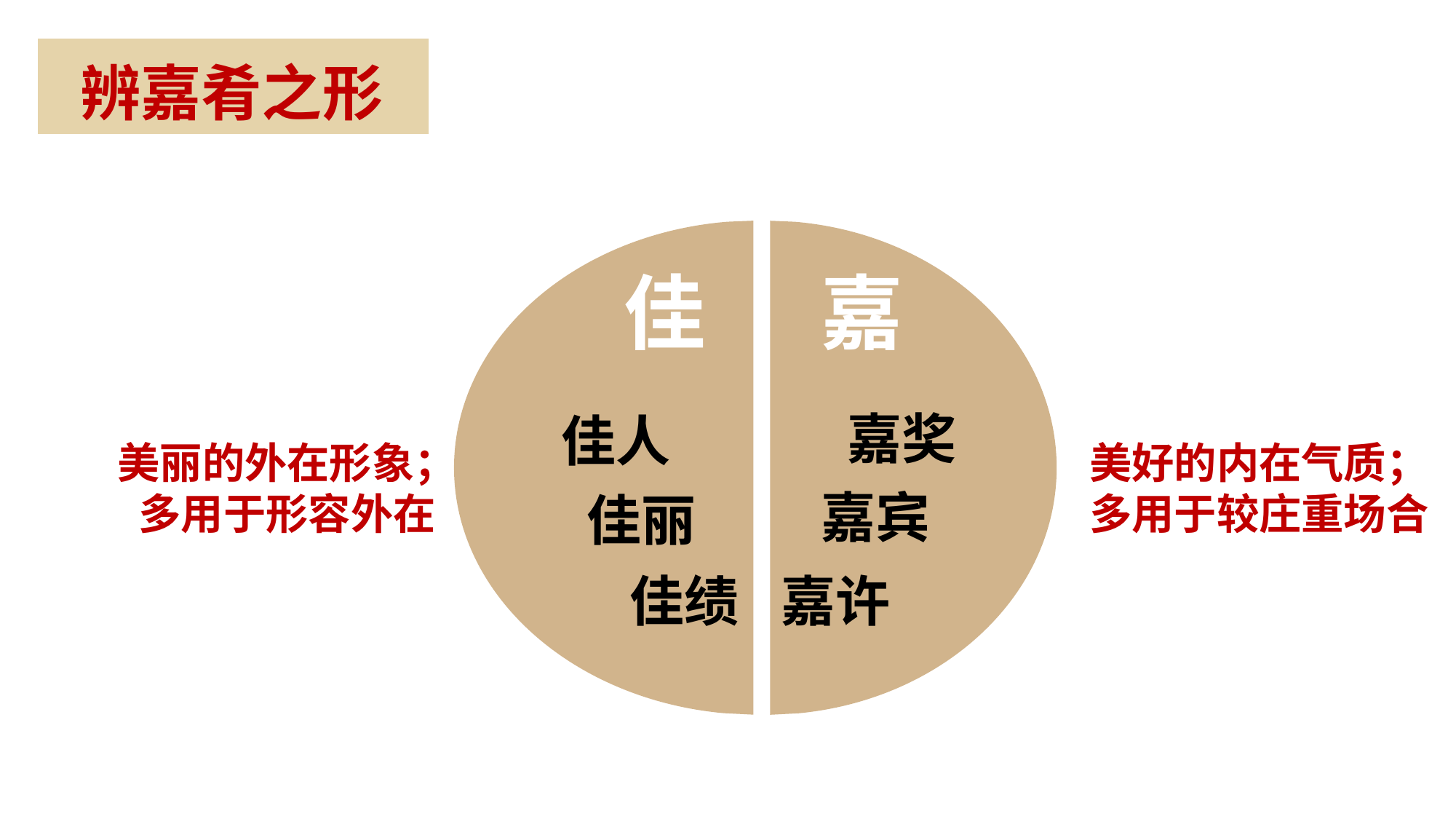

辨嘉肴之形
佳
嘉

嘉奖
佳人
美丽的外在形象；
多用于形容外在
美好的内在气质；
多用于较庄重场合
嘉宾
佳丽
佳绩
嘉许